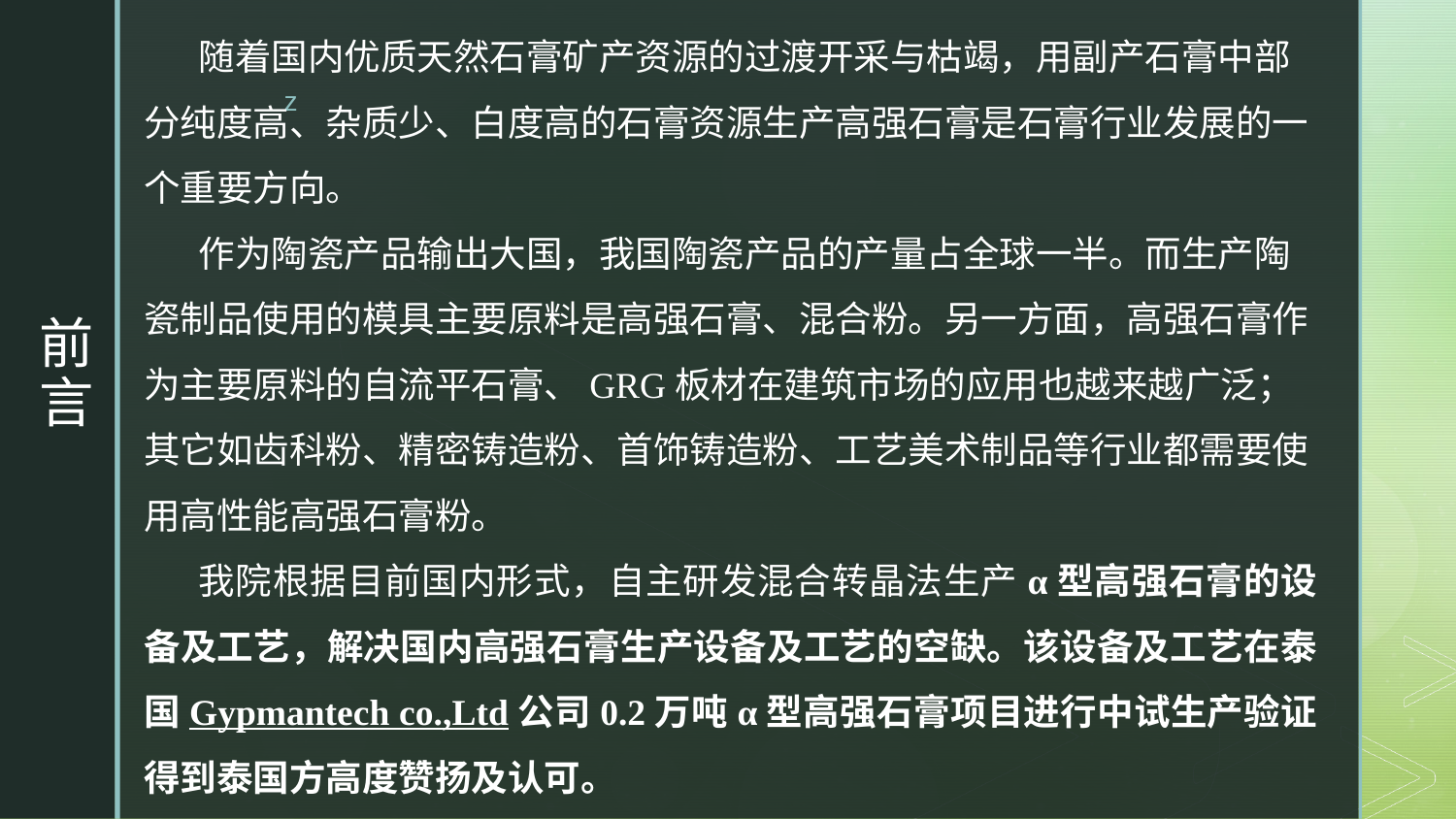

随着国内优质天然石膏矿产资源的过渡开采与枯竭，用副产石膏中部分纯度高、杂质少、白度高的石膏资源生产高强石膏是石膏行业发展的一个重要方向。
作为陶瓷产品输出大国，我国陶瓷产品的产量占全球一半。而生产陶瓷制品使用的模具主要原料是高强石膏、混合粉。另一方面，高强石膏作为主要原料的自流平石膏、GRG板材在建筑市场的应用也越来越广泛；其它如齿科粉、精密铸造粉、首饰铸造粉、工艺美术制品等行业都需要使用高性能高强石膏粉。
我院根据目前国内形式，自主研发混合转晶法生产α型高强石膏的设备及工艺，解决国内高强石膏生产设备及工艺的空缺。该设备及工艺在泰国Gypmantech co.,Ltd公司0.2万吨α型高强石膏项目进行中试生产验证得到泰国方高度赞扬及认可。
# 前言